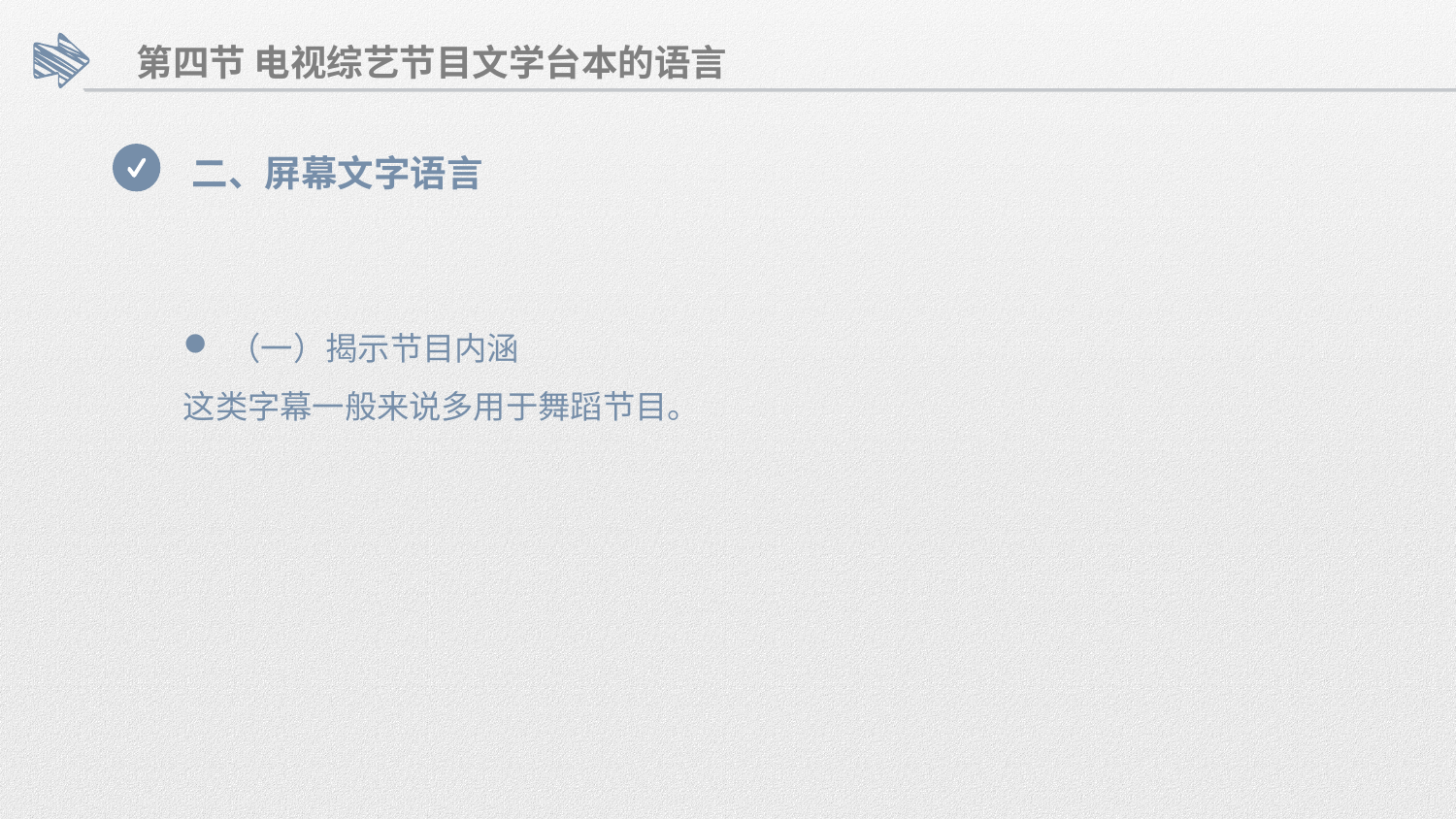

第四节 电视综艺节目文学台本的语言
二、屏幕文字语言

（一）揭示节目内涵
这类字幕一般来说多用于舞蹈节目。